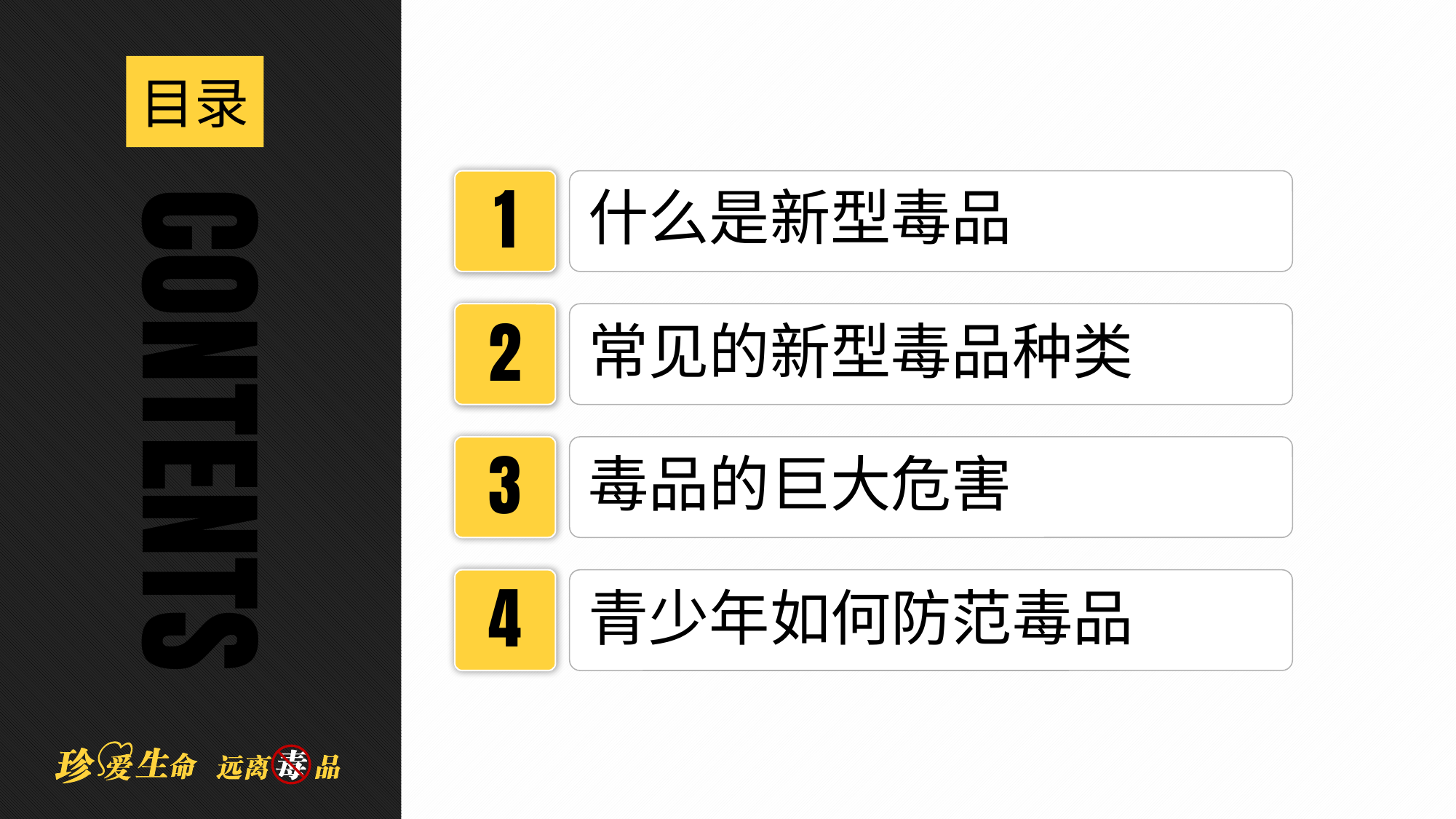

目录
1

什么是新型毒品
2

常见的新型毒品种类
CONTENTS
3

毒品的巨大危害
4

青少年如何防范毒品